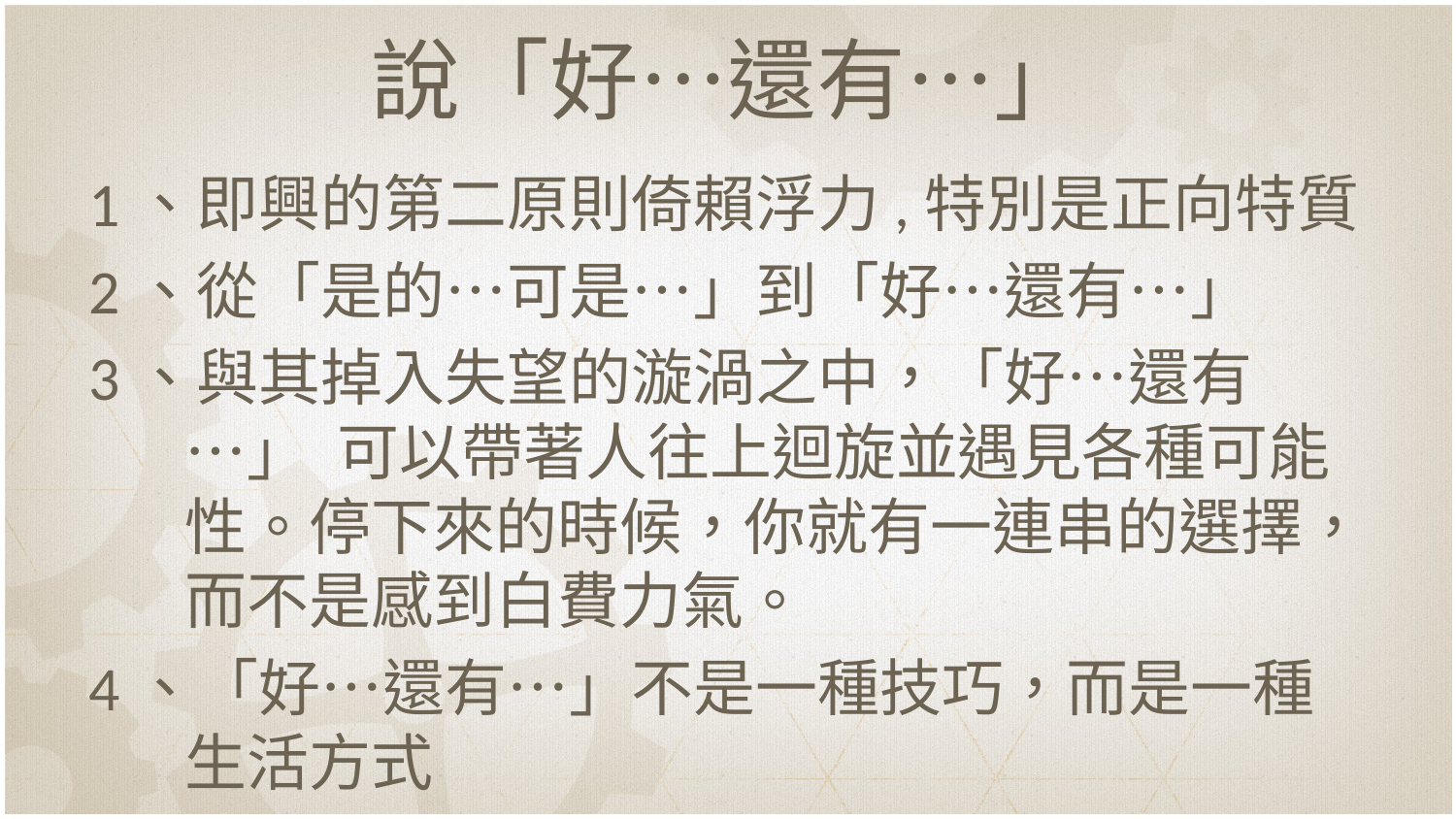

# 說「好…還有…」
1、即興的第二原則倚賴浮力,特別是正向特質
2、從「是的…可是…」到「好…還有…」
3、與其掉入失望的漩渦之中，「好…還有…」  可以帶著人往上迴旋並遇見各種可能性。停下來的時候，你就有一連串的選擇，而不是感到白費力氣。
4、「好…還有…」不是一種技巧，而是一種生活方式